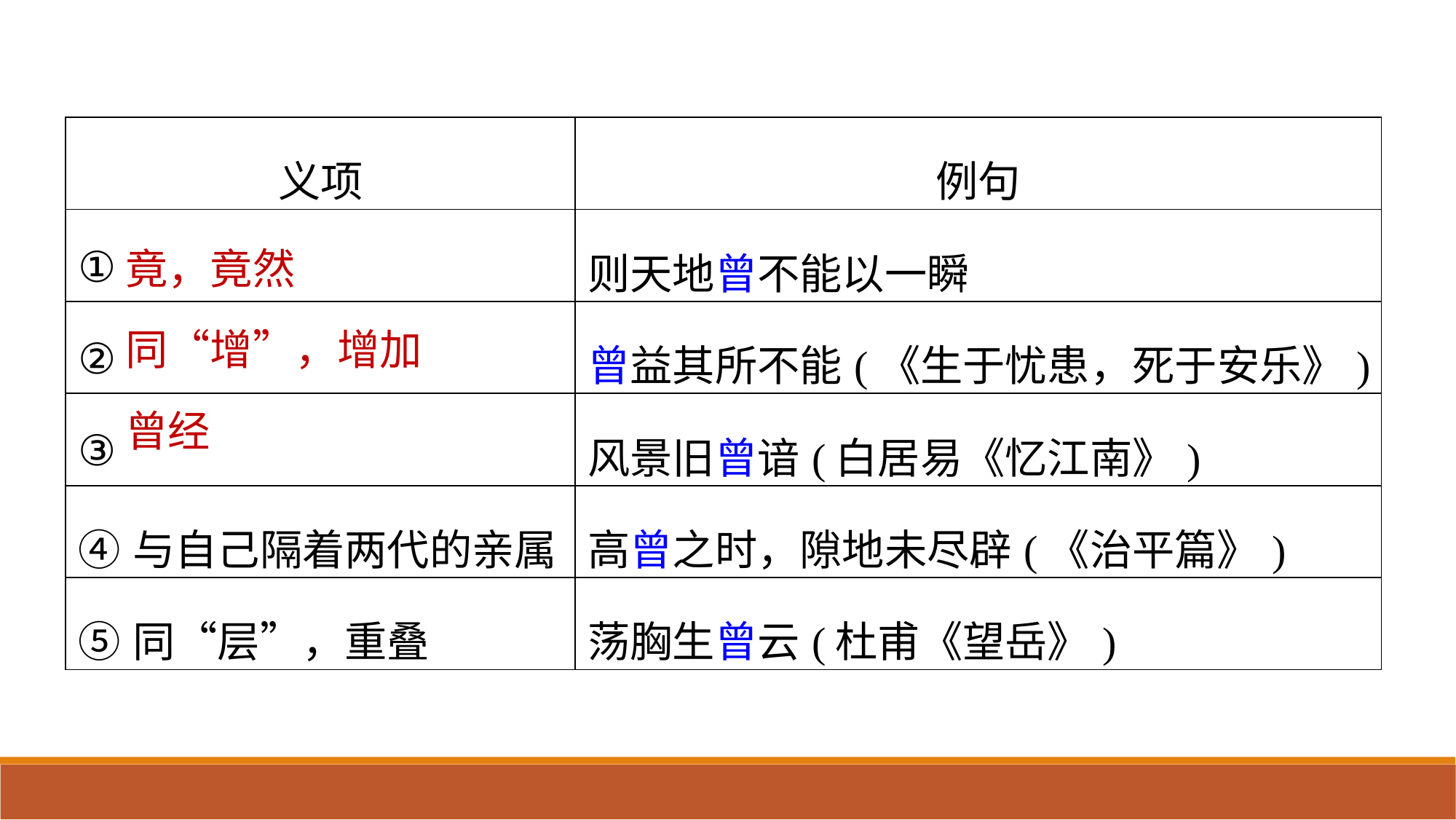

| 义项 | 例句 |
| --- | --- |
| ① | 则天地曾不能以一瞬 |
| ② | 曾益其所不能(《生于忧患，死于安乐》) |
| ③ | 风景旧曾谙(白居易《忆江南》) |
| ④与自己隔着两代的亲属 | 高曾之时，隙地未尽辟(《治平篇》) |
| ⑤同“层”，重叠 | 荡胸生曾云(杜甫《望岳》) |
竟，竟然
同“增”，增加
曾经